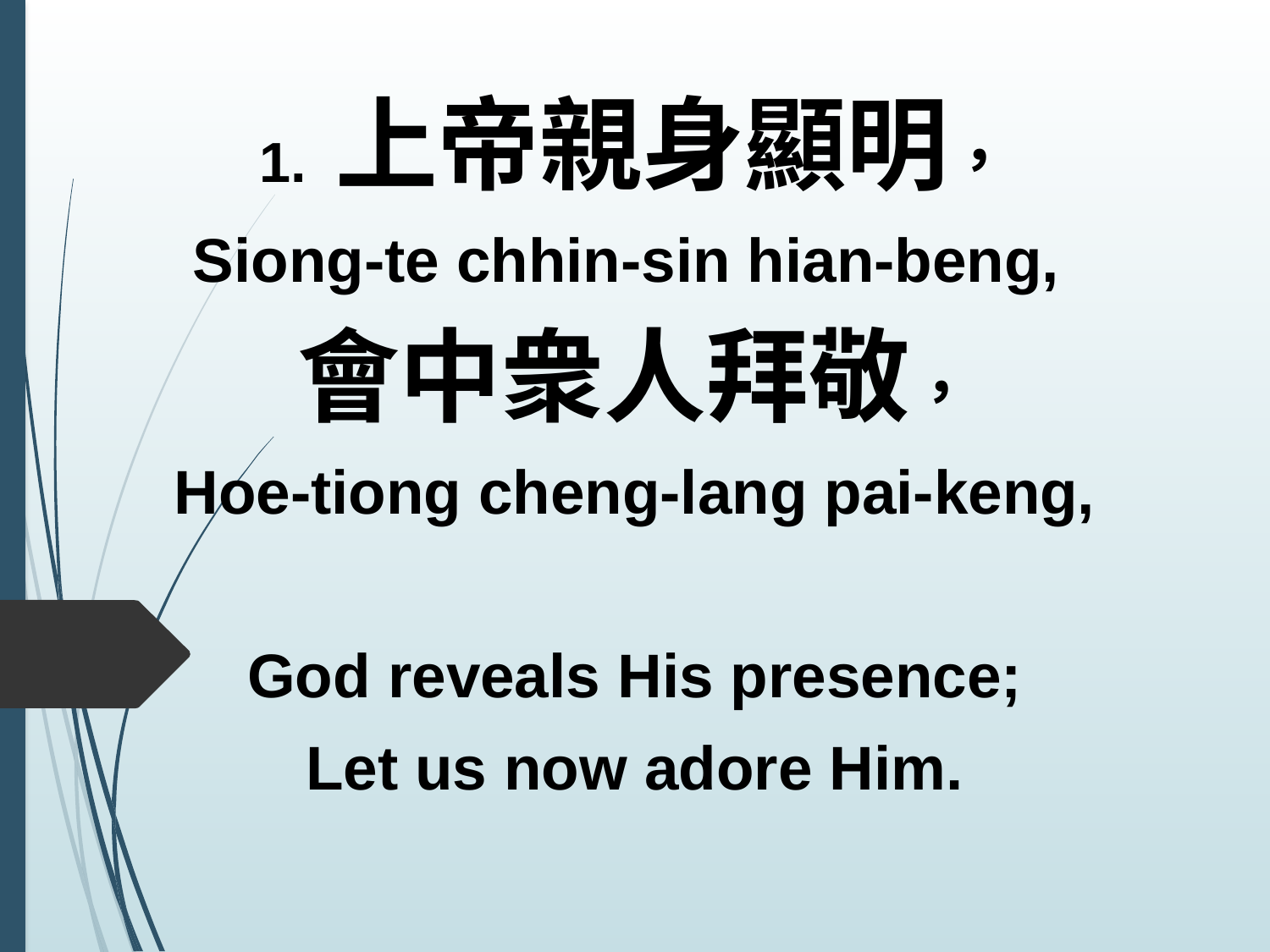

1. 上帝親身顯明，
Siong-te chhin-sin hian-beng,
會中衆人拜敬，
Hoe-tiong cheng-lang pai-keng,

God reveals His presence;
Let us now adore Him.